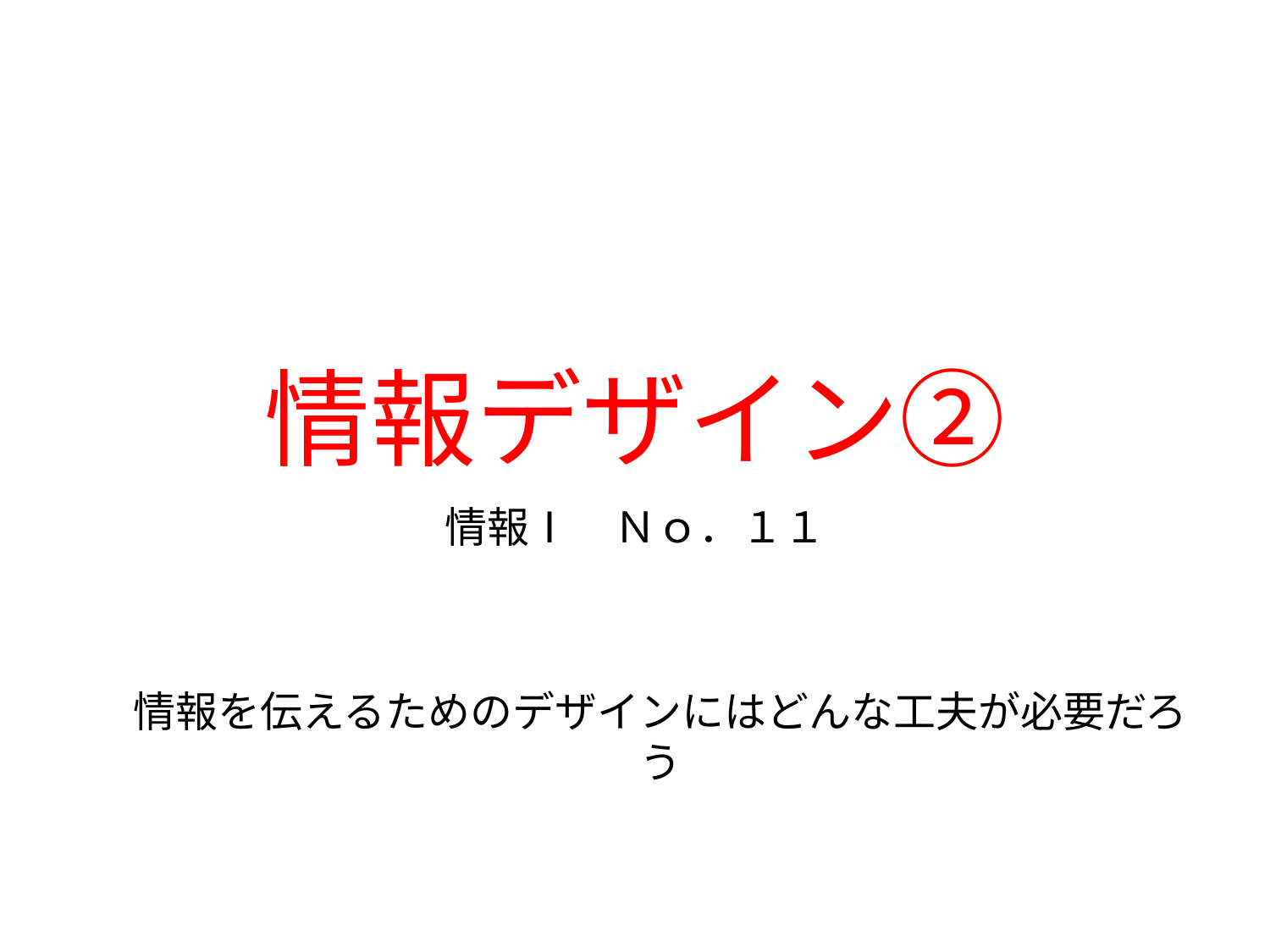

# 情報デザイン②
情報Ⅰ　Ｎｏ．１１
情報を伝えるためのデザインにはどんな工夫が必要だろう